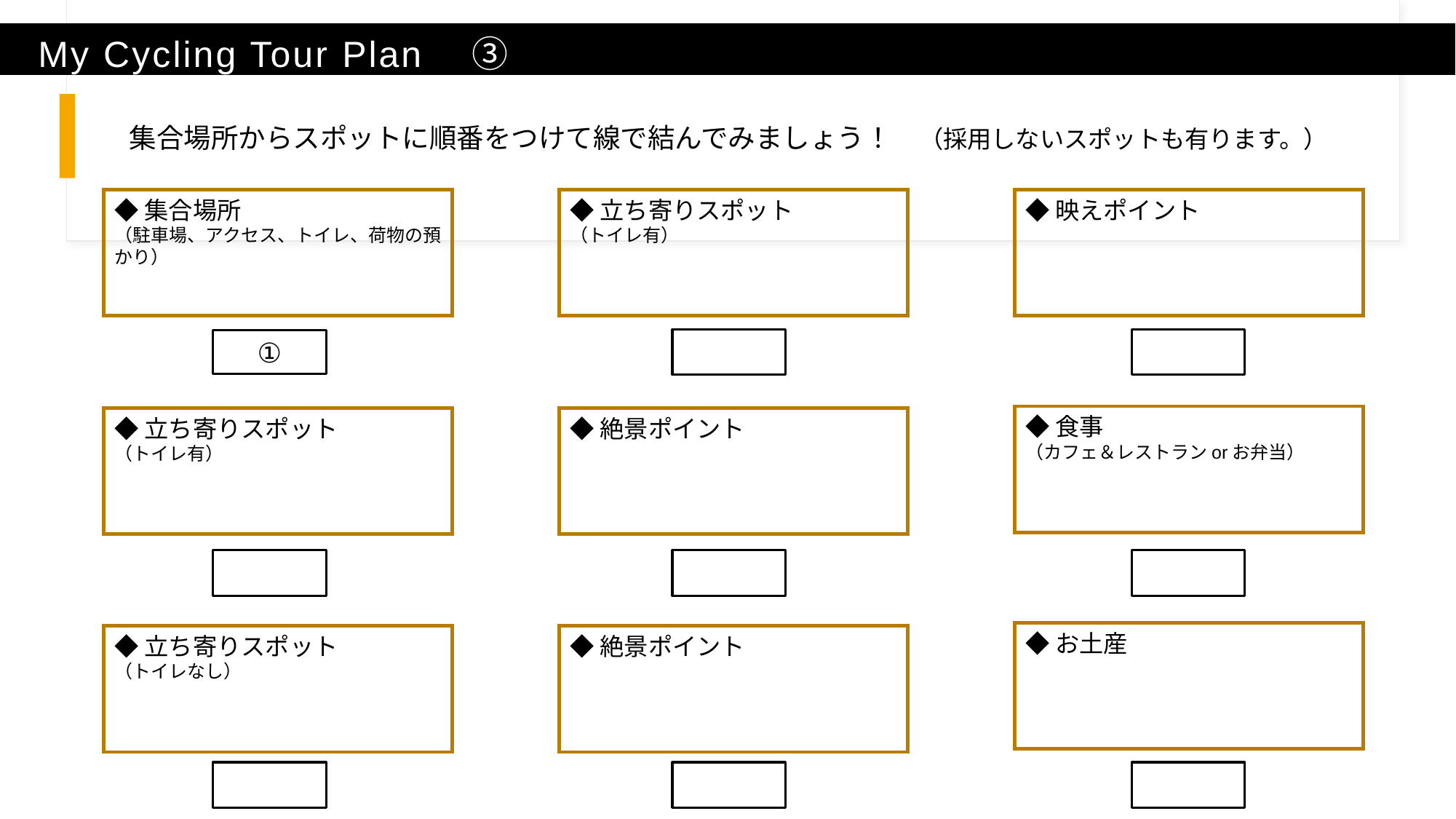

# My Cycling Tour Plan　③
集合場所からスポットに順番をつけて線で結んでみましょう！　（採用しないスポットも有ります。）
◆映えポイント

◆集合場所
（駐車場、アクセス、トイレ、荷物の預かり）
◆立ち寄りスポット
（トイレ有）
①

◆食事
（カフェ＆レストランorお弁当）

◆立ち寄りスポット
（トイレ有）
◆絶景ポイント

◆お土産

◆絶景ポイント

◆立ち寄りスポット
（トイレなし）